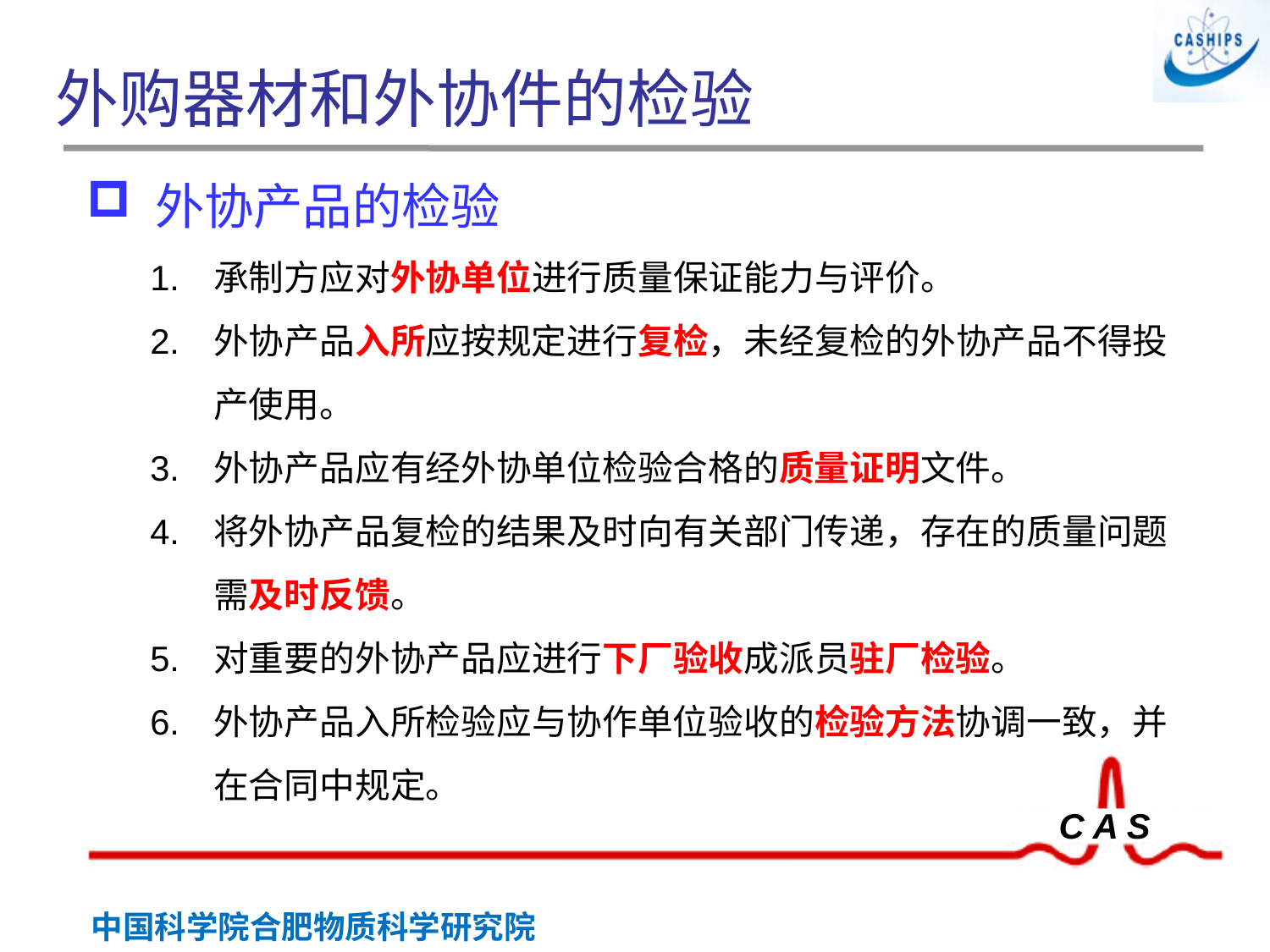

# 外购器材和外协件的检验
 外协产品的检验
承制方应对外协单位进行质量保证能力与评价。
外协产品入所应按规定进行复检，未经复检的外协产品不得投产使用。
外协产品应有经外协单位检验合格的质量证明文件。
将外协产品复检的结果及时向有关部门传递，存在的质量问题需及时反馈。
对重要的外协产品应进行下厂验收成派员驻厂检验。
外协产品入所检验应与协作单位验收的检验方法协调一致，并在合同中规定。
  胶印章
钢印章
封印章